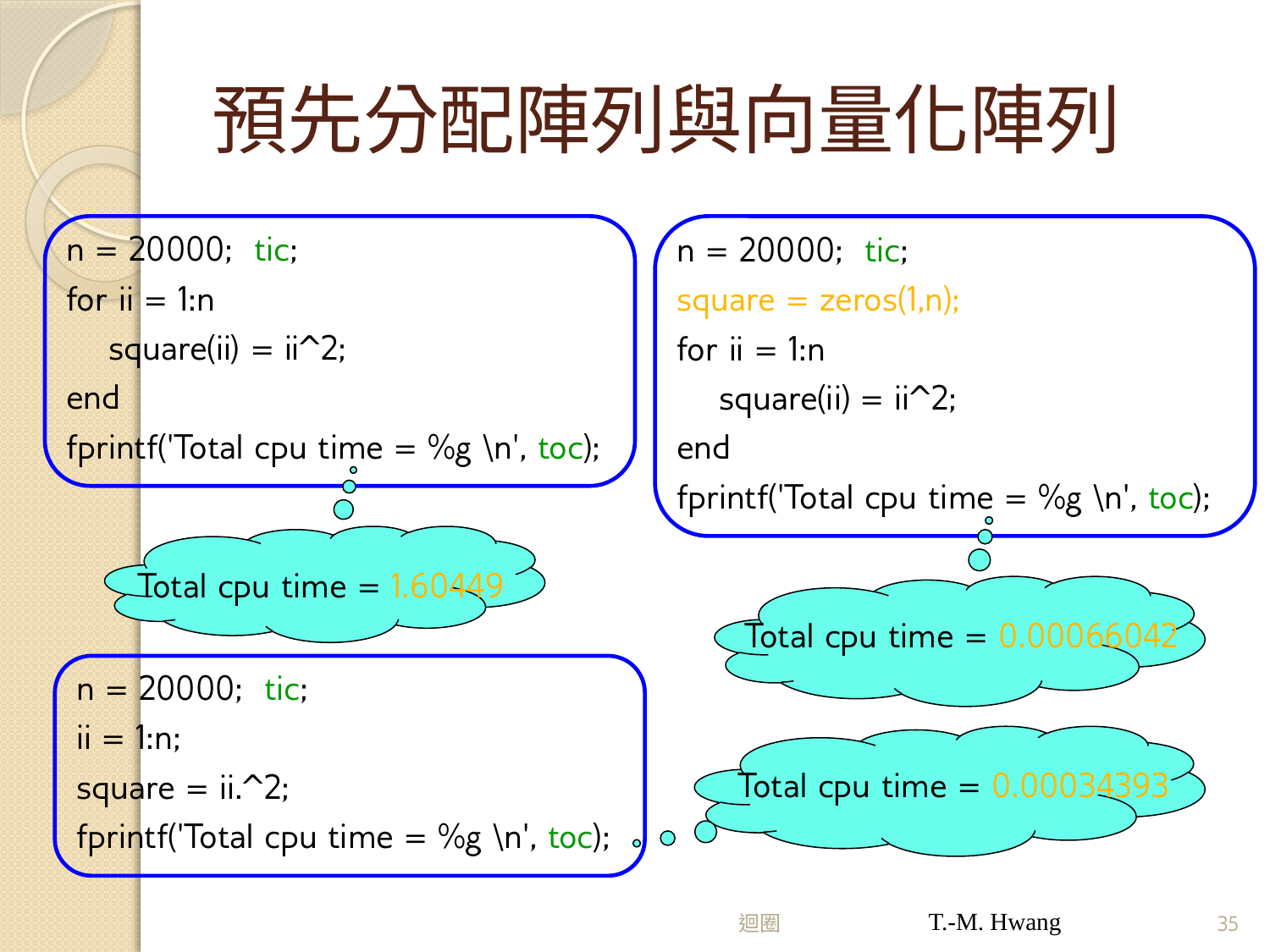

# 預先分配陣列與向量化陣列

n = 20000;  tic;
for ii = 1:n
    square(ii) = ii^2;
end
fprintf('Total cpu time = %g \n', toc);

n = 20000;  tic;
square = zeros(1,n);
for ii = 1:n
    square(ii) = ii^2;
end
fprintf('Total cpu time = %g \n', toc);

Total cpu time = 1.60449

Total cpu time = 0.00066042

n = 20000;  tic;
ii = 1:n;
square = ii.^2;
fprintf('Total cpu time = %g \n', toc);

Total cpu time = 0.00034393
迴圈
T.-M. Hwang
35